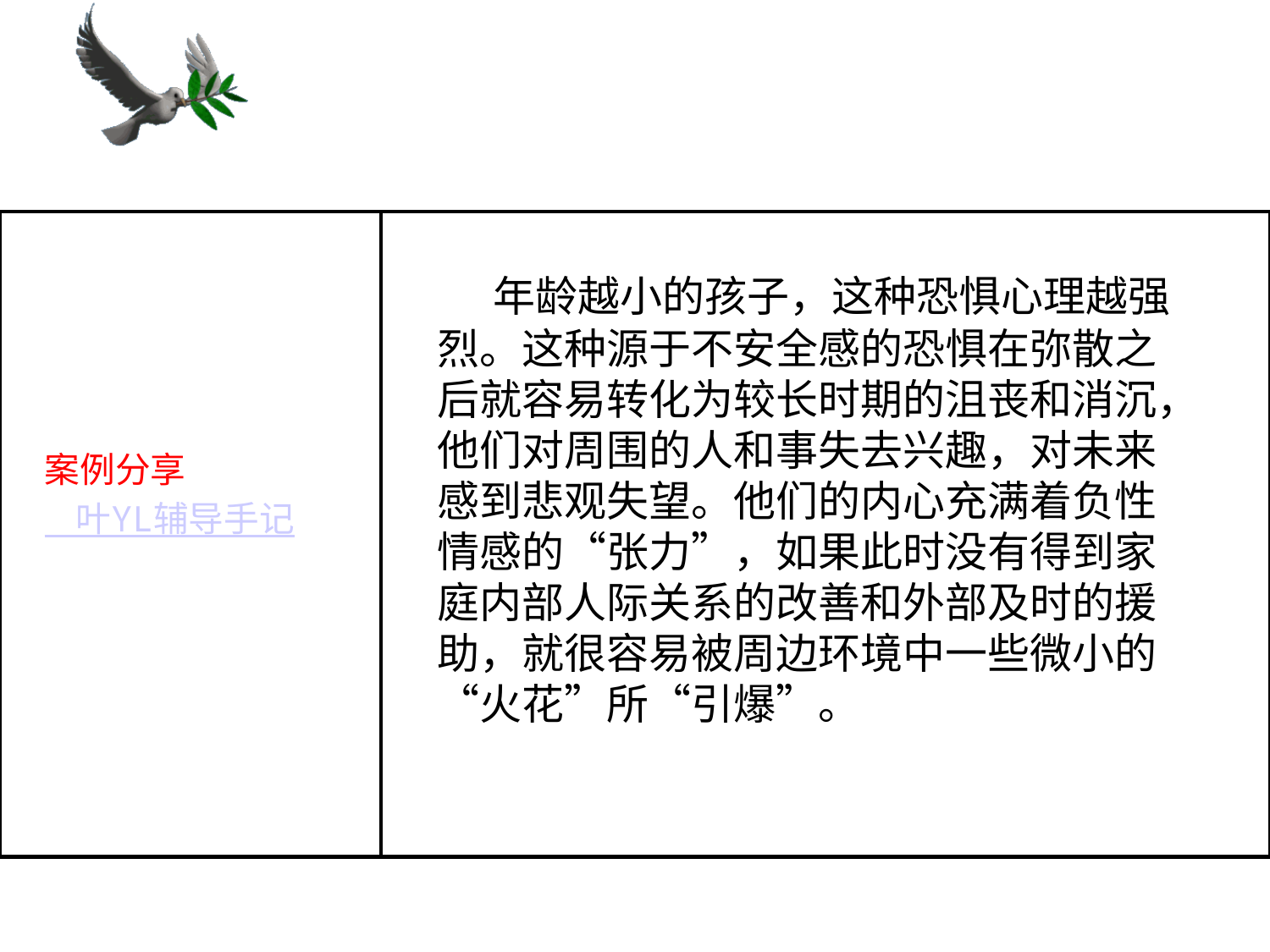

案例分享
    叶YL辅导手记
# 年龄越小的孩子，这种恐惧心理越强烈。这种源于不安全感的恐惧在弥散之后就容易转化为较长时期的沮丧和消沉，他们对周围的人和事失去兴趣，对未来感到悲观失望。他们的内心充满着负性情感的“张力”，如果此时没有得到家庭内部人际关系的改善和外部及时的援助，就很容易被周边环境中一些微小的“火花”所“引爆”。